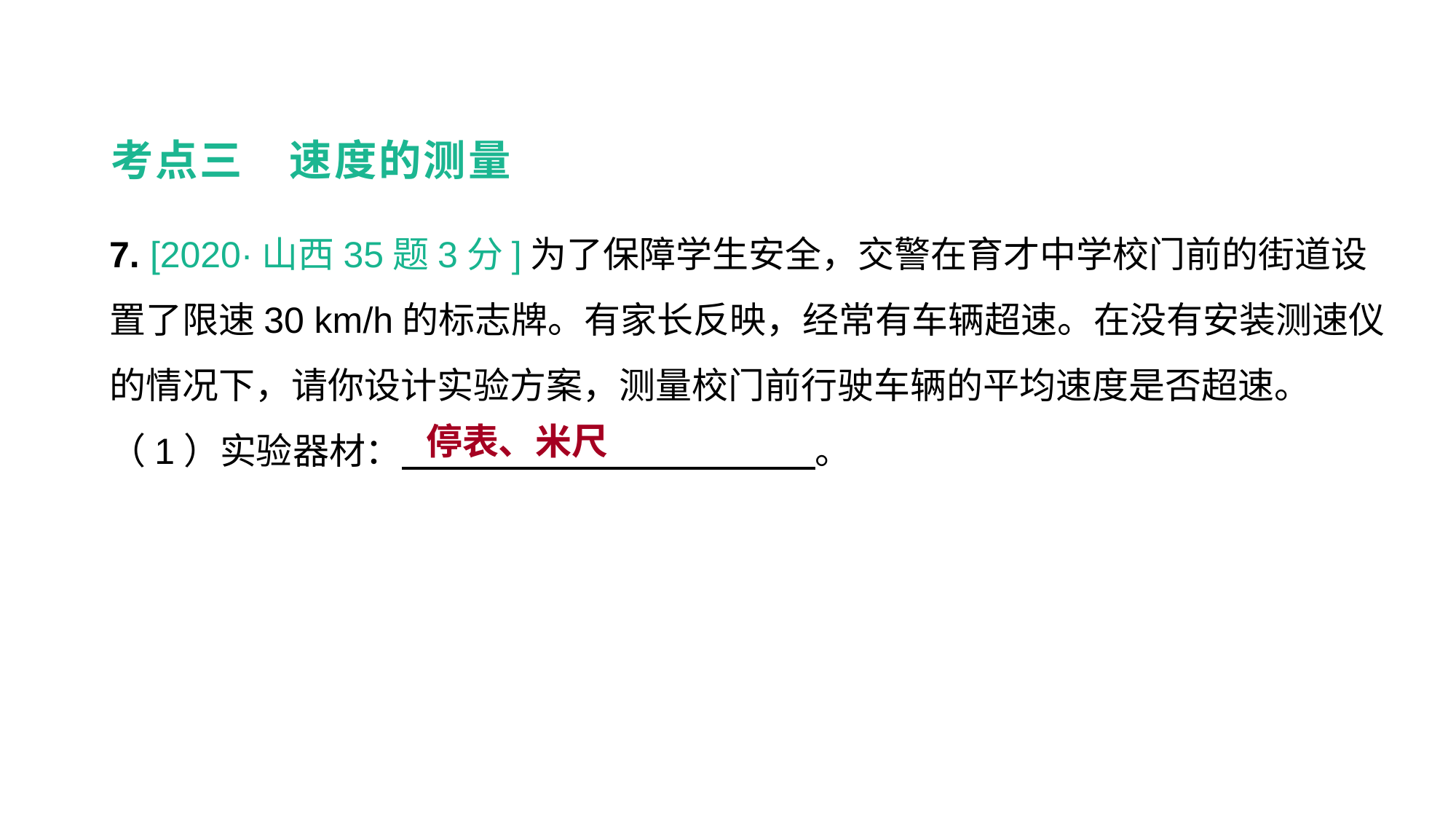

考点三　速度的测量
7. [2020·山西35题3分]为了保障学生安全，交警在育才中学校门前的街道设置了限速30 km/h的标志牌。有家长反映，经常有车辆超速。在没有安装测速仪的情况下，请你设计实验方案，测量校门前行驶车辆的平均速度是否超速。
（1）实验器材：　                                              。
真题回顾 把握考向
停表、米尺